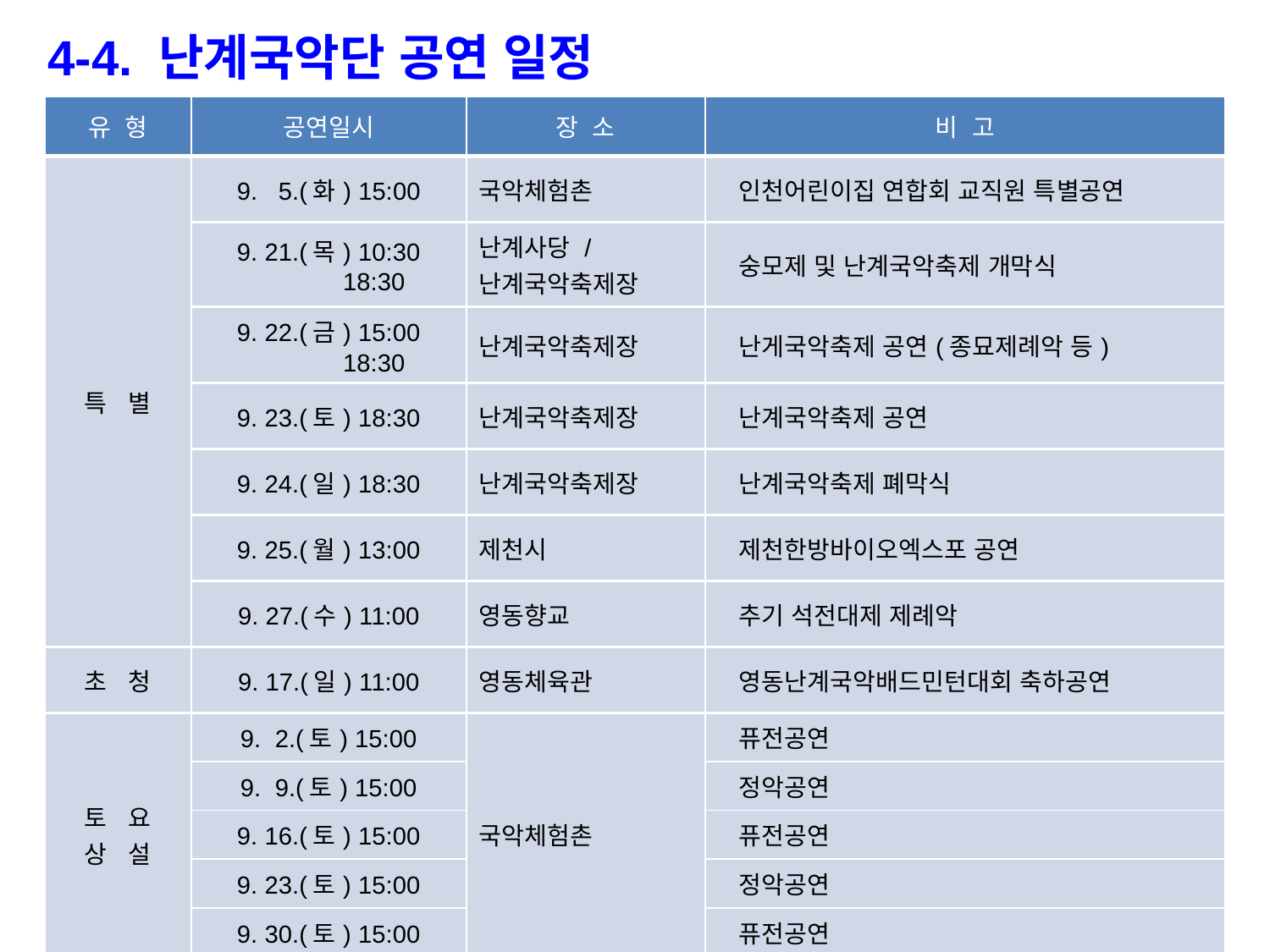

4-4. 난계국악단 공연 일정
| 유 형 | 공연일시 | 장 소 | 비 고 |
| --- | --- | --- | --- |
| 특 별 | 9. 5.(화) 15:00 | 국악체험촌 | 인천어린이집 연합회 교직원 특별공연 |
|  | 9. 21.(목) 10:30 18:30 | 난계사당 / 난계국악축제장 | 숭모제 및 난계국악축제 개막식 |
|  | 9. 22.(금) 15:00 18:30 | 난계국악축제장 | 난게국악축제 공연(종묘제례악 등) |
|  | 9. 23.(토) 18:30 | 난계국악축제장 | 난계국악축제 공연 |
|  | 9. 24.(일) 18:30 | 난계국악축제장 | 난계국악축제 폐막식 |
|  | 9. 25.(월) 13:00 | 제천시 | 제천한방바이오엑스포 공연 |
|  | 9. 27.(수) 11:00 | 영동향교 | 추기 석전대제 제례악 |
| 초 청 | 9. 17.(일) 11:00 | 영동체육관 | 영동난계국악배드민턴대회 축하공연 |
| 토 요 상 설 | 9. 2.(토) 15:00 | 국악체험촌 | 퓨전공연 |
|  | 9. 9.(토) 15:00 |  | 정악공연 |
|  | 9. 16.(토) 15:00 |  | 퓨전공연 |
|  | 9. 23.(토) 15:00 |  | 정악공연 |
|  | 9. 30.(토) 15:00 |  | 퓨전공연 |